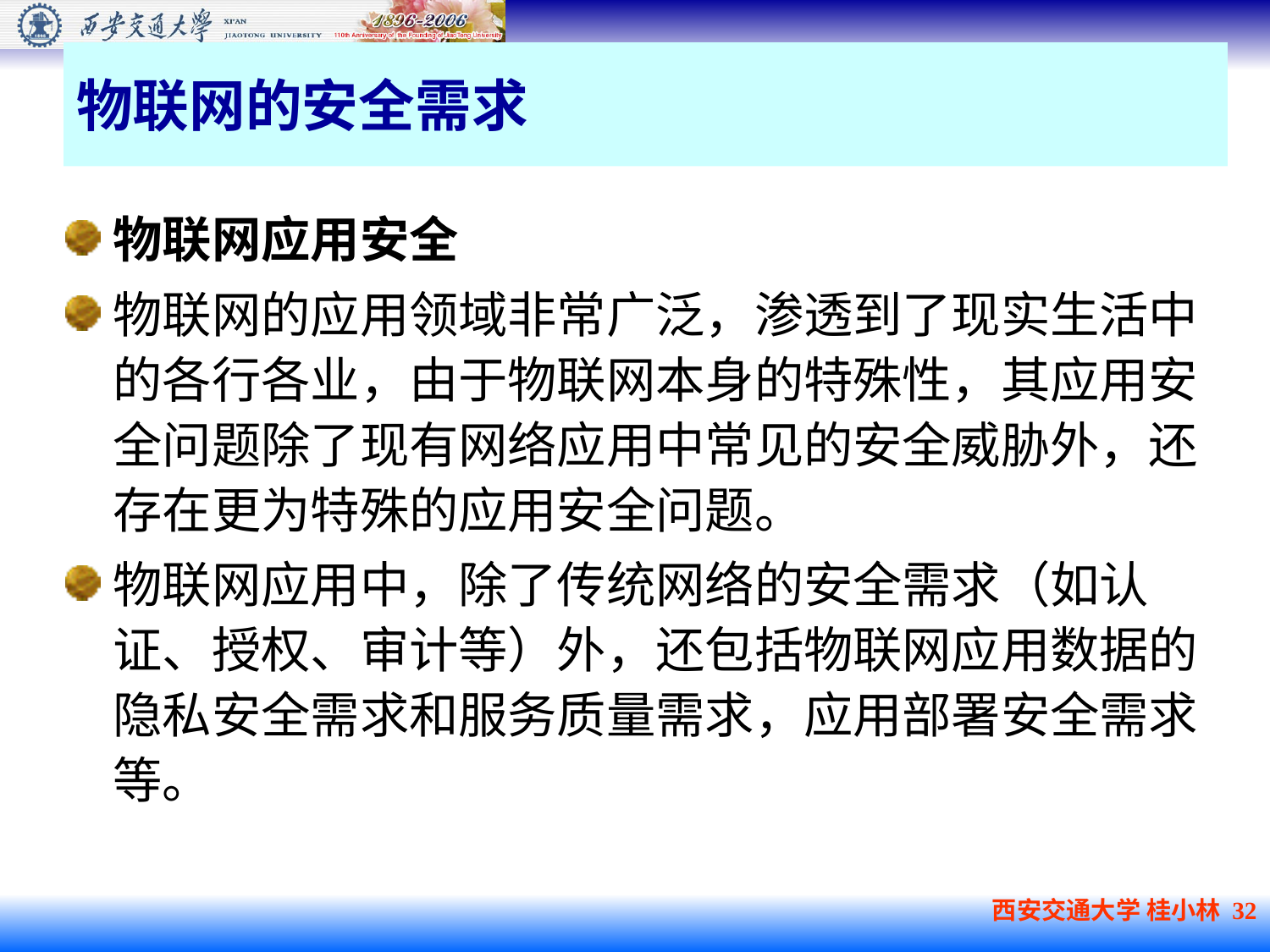

# 物联网的安全需求
物联网应用安全
物联网的应用领域非常广泛，渗透到了现实生活中的各行各业，由于物联网本身的特殊性，其应用安全问题除了现有网络应用中常见的安全威胁外，还存在更为特殊的应用安全问题。
物联网应用中，除了传统网络的安全需求（如认证、授权、审计等）外，还包括物联网应用数据的隐私安全需求和服务质量需求，应用部署安全需求等。
西安交通大学 桂小林 32